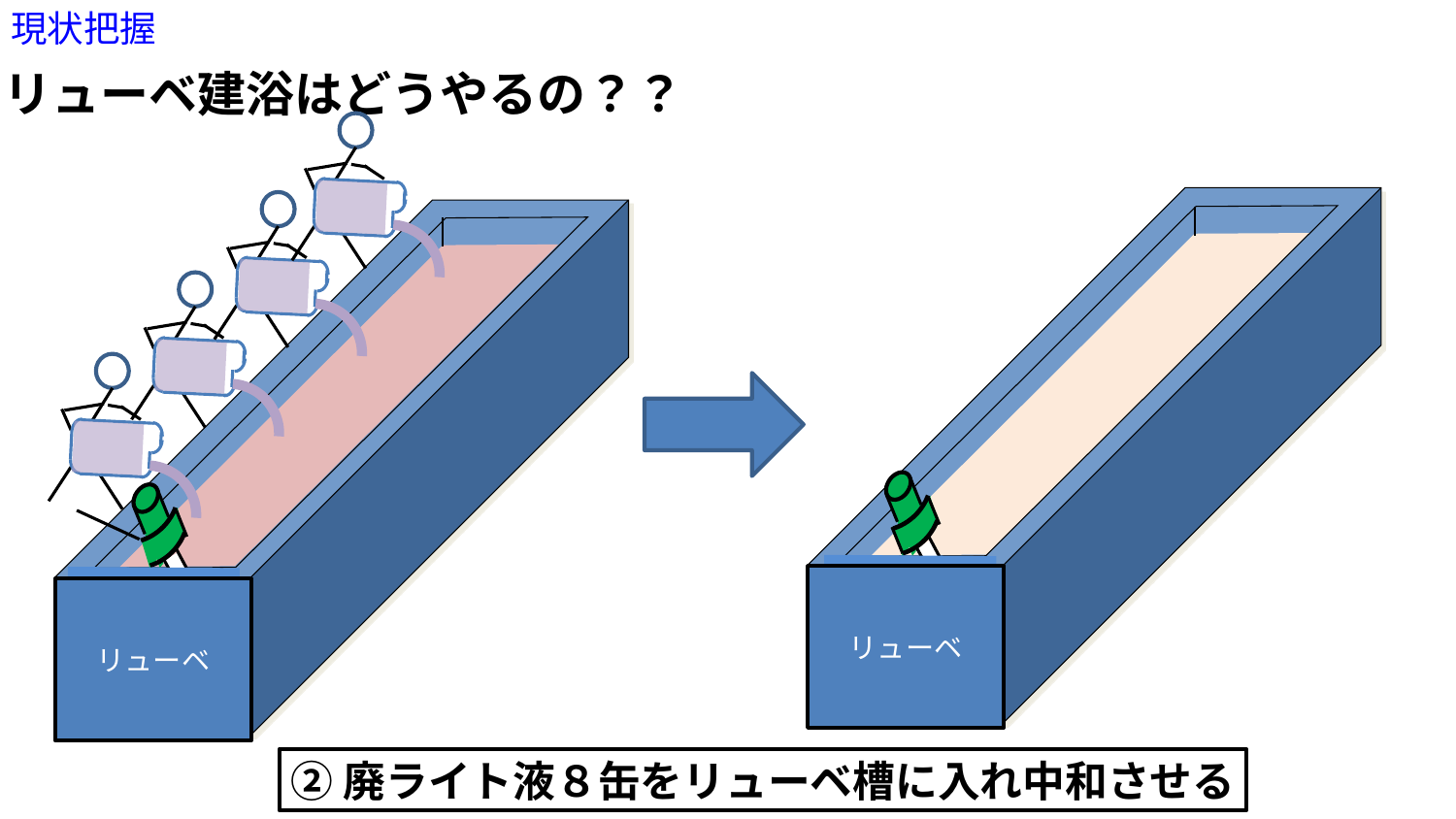

現状把握
リューベ建浴はどうやるの？？

⑥
リューベ

リューベ

⑥
リューベ

リューベ
②廃ライト液８缶をリューベ槽に入れ中和させる